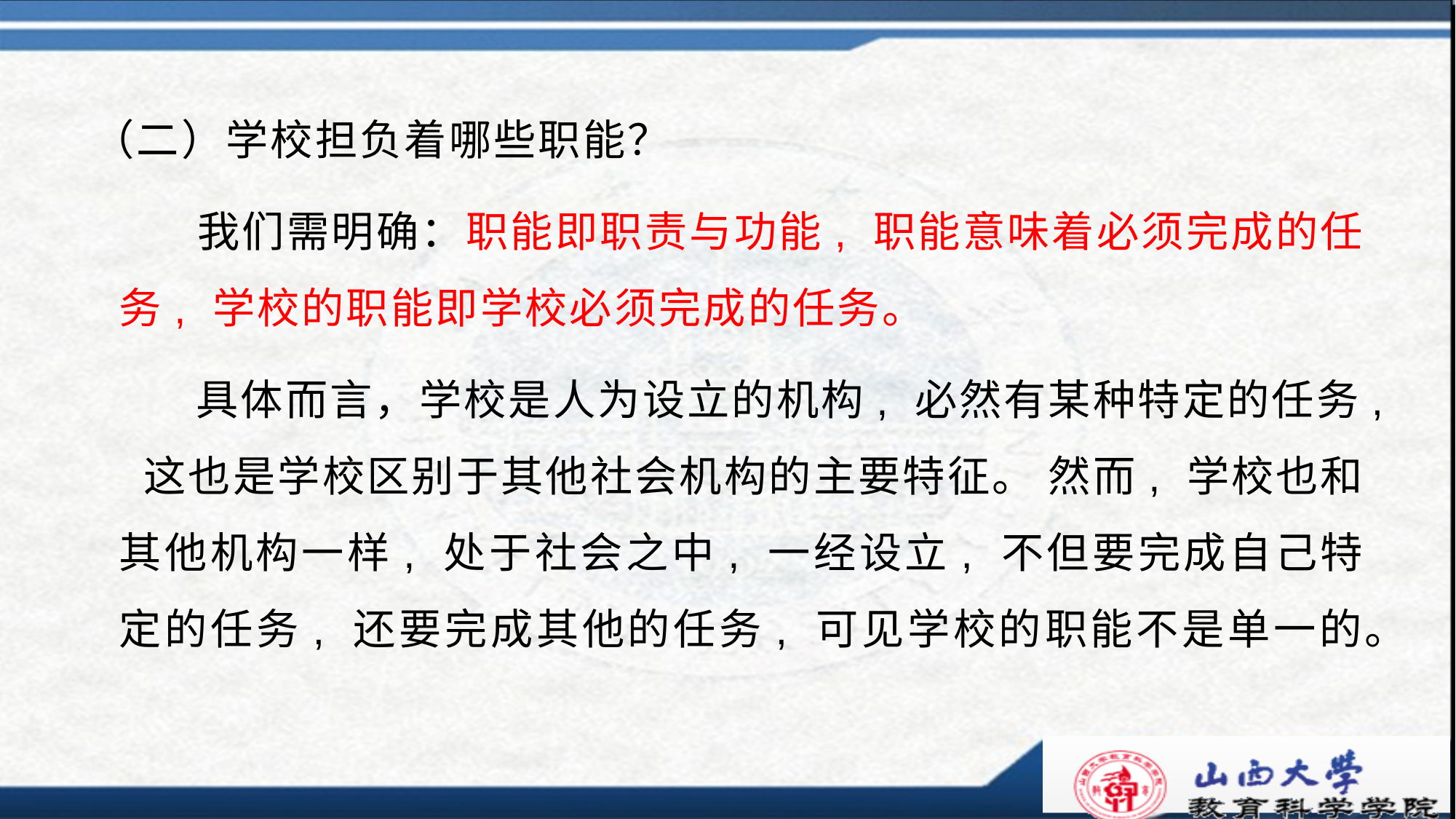

（二）学校担负着哪些职能？
        我们需明确：职能即职责与功能, 职能意味着必须完成的任务, 学校的职能即学校必须完成的任务。
        具体而言，学校是人为设立的机构, 必然有某种特定的任务, 这也是学校区别于其他社会机构的主要特征。 然而, 学校也和其他机构一样, 处于社会之中, 一经设立, 不但要完成自己特定的任务, 还要完成其他的任务, 可见学校的职能不是单一的。